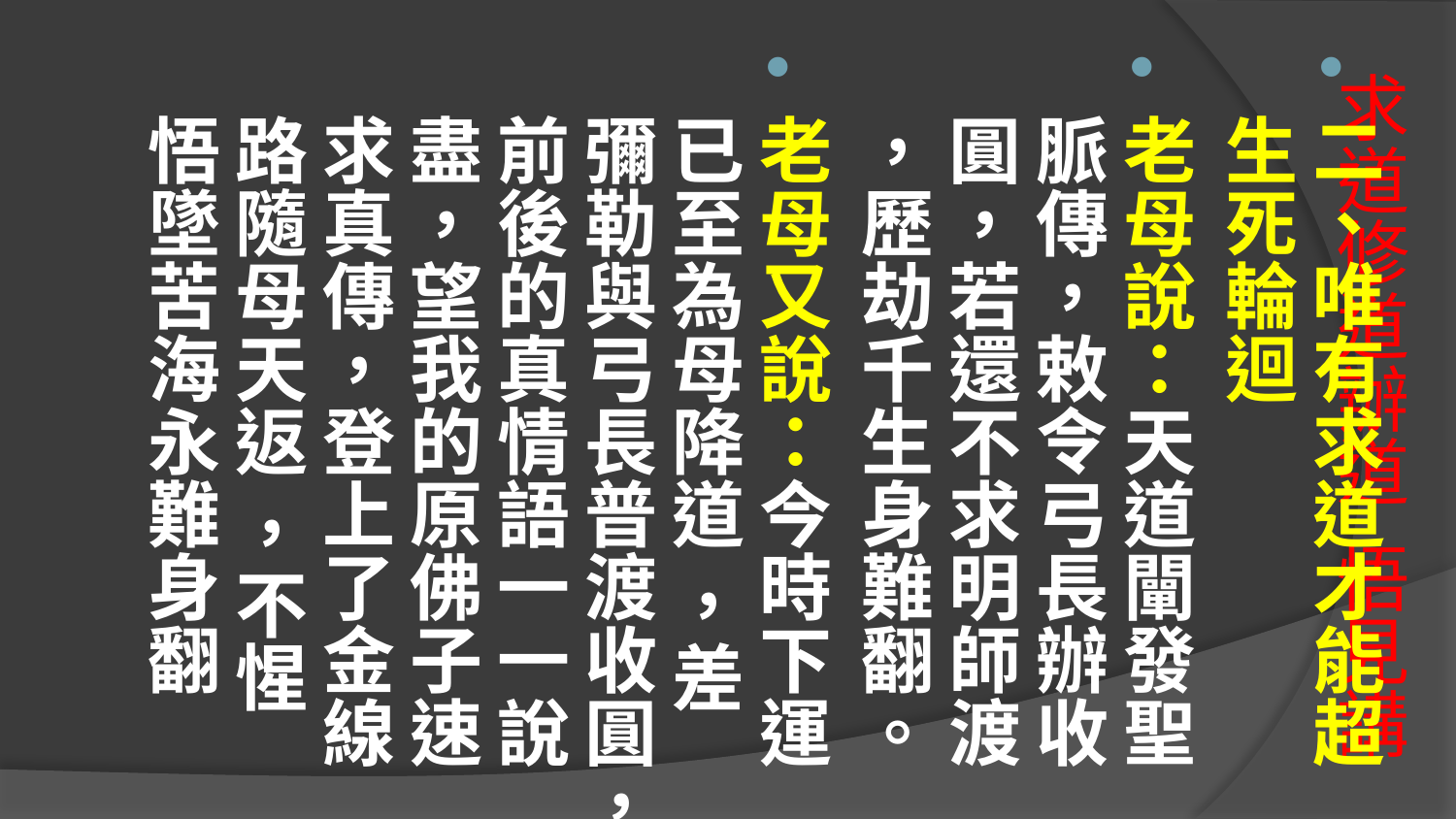

二、唯有求道才能超生死輪迴
老母說：天道闡發聖脈傳，敕令弓長辦收圓，若還不求明師渡 ，歷劫千生身難翻。
老母又說：今時下運已至為母降道 ，差彌勒與弓長普渡收圓，前後的真情語一一說盡，望我的原佛子速求真傳，登上了金線路隨母天返 ，不惺悟墜苦海永難身翻

# 求道修道辦道  悟見講